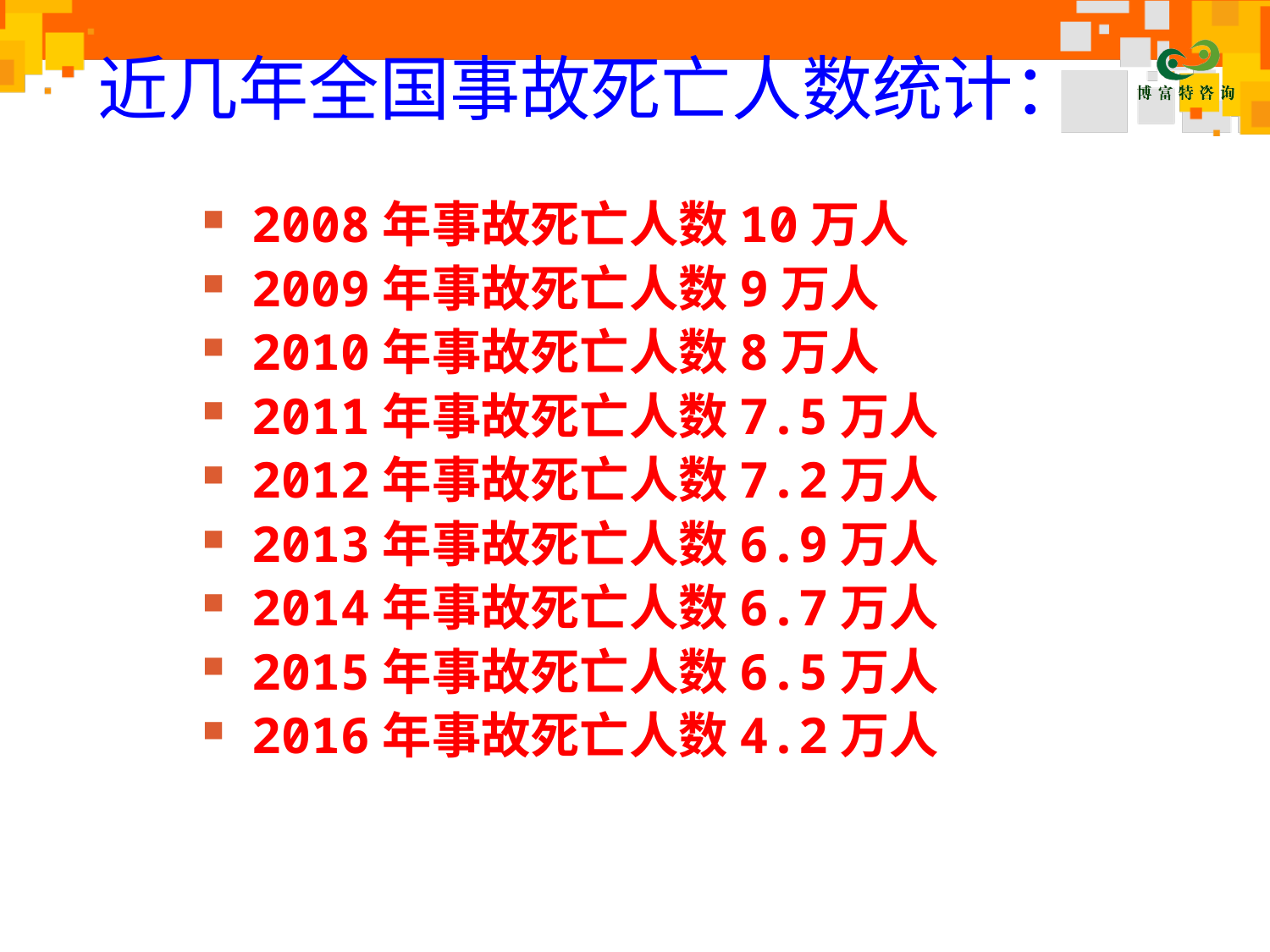

# 近几年全国事故死亡人数统计：
2008年事故死亡人数10万人
2009年事故死亡人数9万人
2010年事故死亡人数8万人
2011年事故死亡人数7.5万人
2012年事故死亡人数7.2万人
2013年事故死亡人数6.9万人
2014年事故死亡人数6.7万人
2015年事故死亡人数6.5万人
2016年事故死亡人数4.2万人